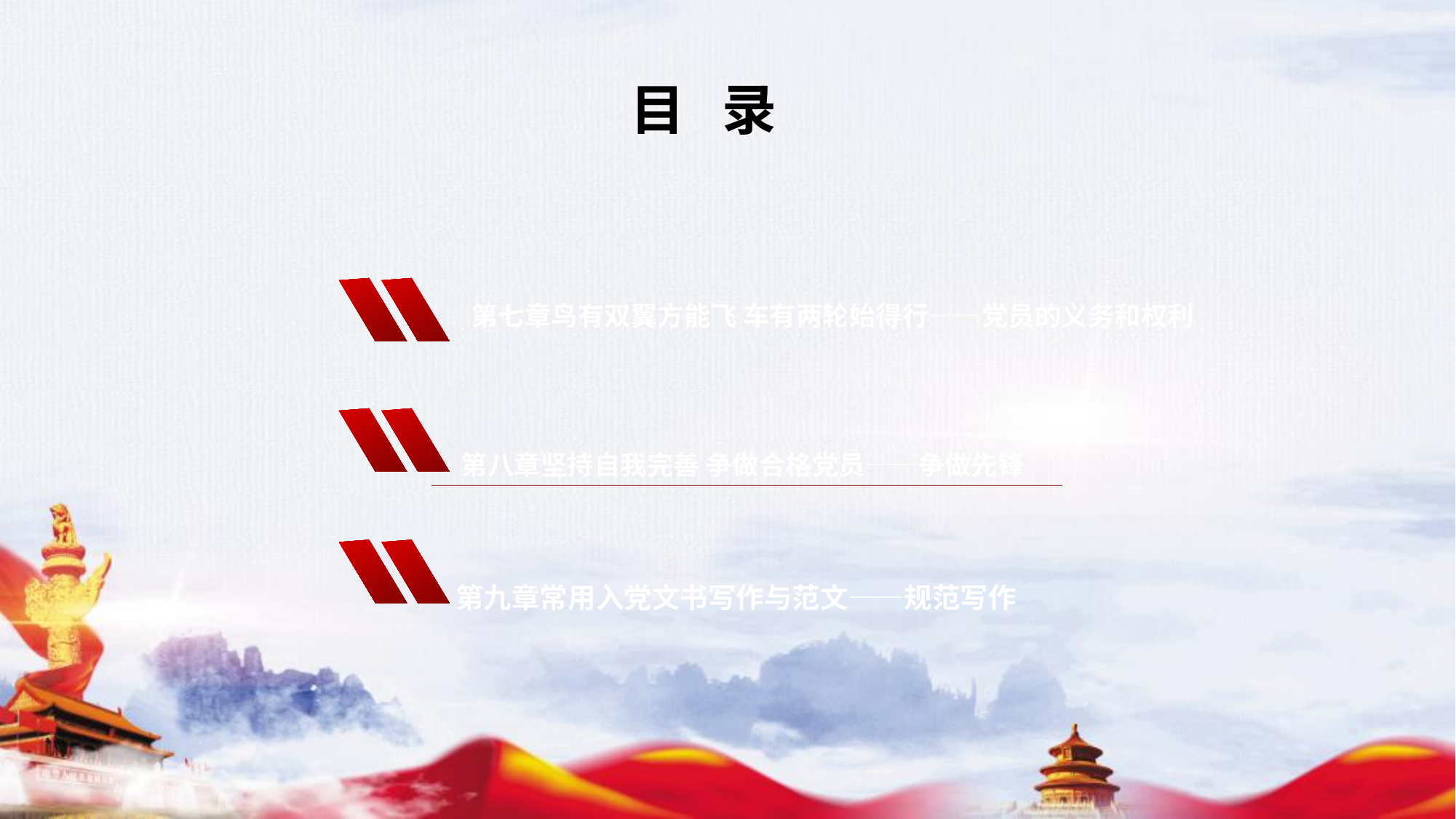

目   录
  第七章鸟有双翼方能飞 车有两轮始得行——党员的义务和权利

  第八章坚持自我完善 争做合格党员——争做先锋

 第九章常用入党文书写作与范文——规范写作